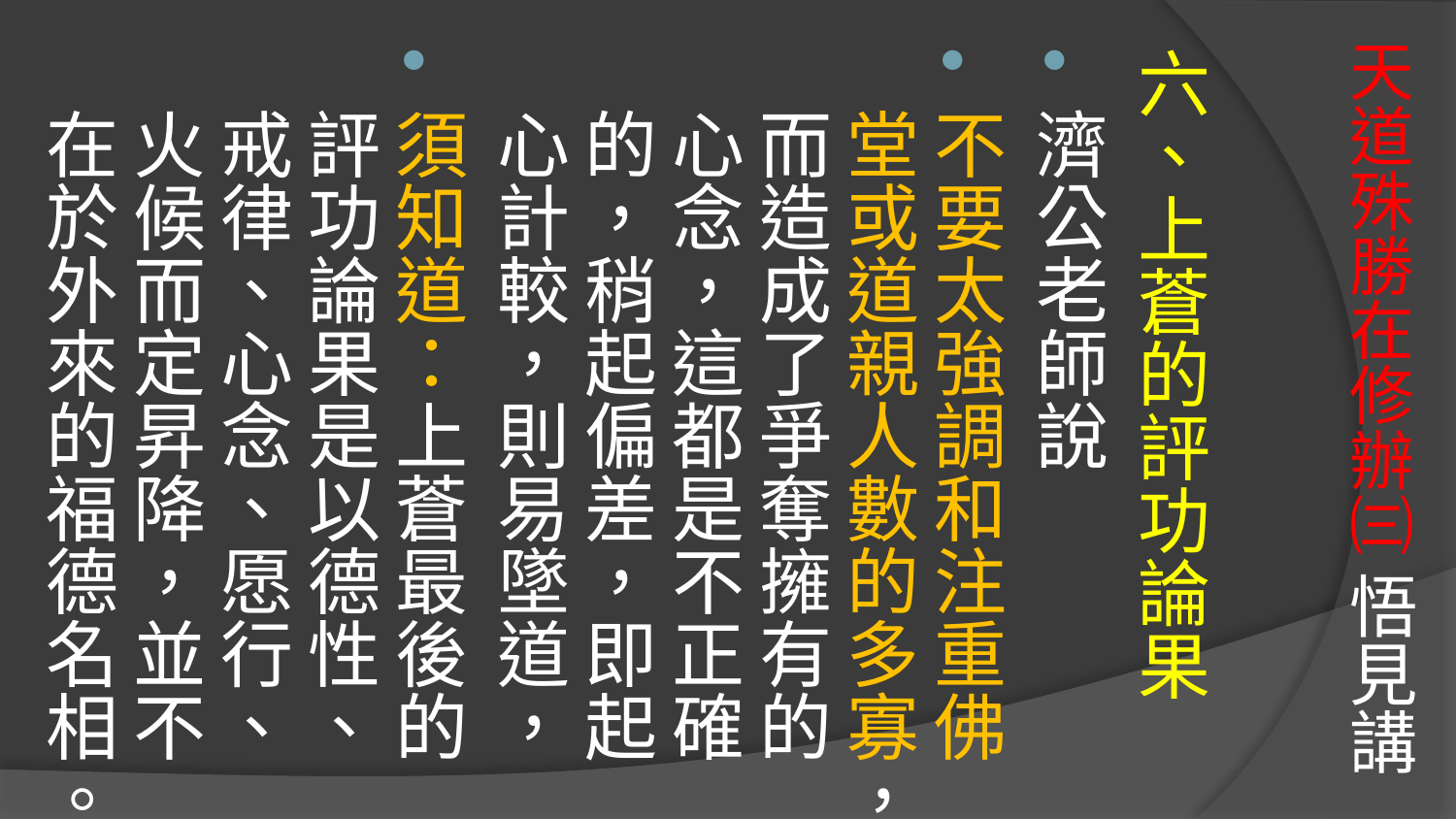

# 天道殊勝在修辦㈢ 悟見講
六、上蒼的評功論果
濟公老師說
不要太強調和注重佛堂或道親人數的多寡，而造成了爭奪擁有的心念，這都是不正確的，稍起偏差，即起心計較，則易墜道，
須知道：上蒼最後的評功論果是以德性、戒律、心念、愿行、火候而定昇降，並不在於外來的福德名相。